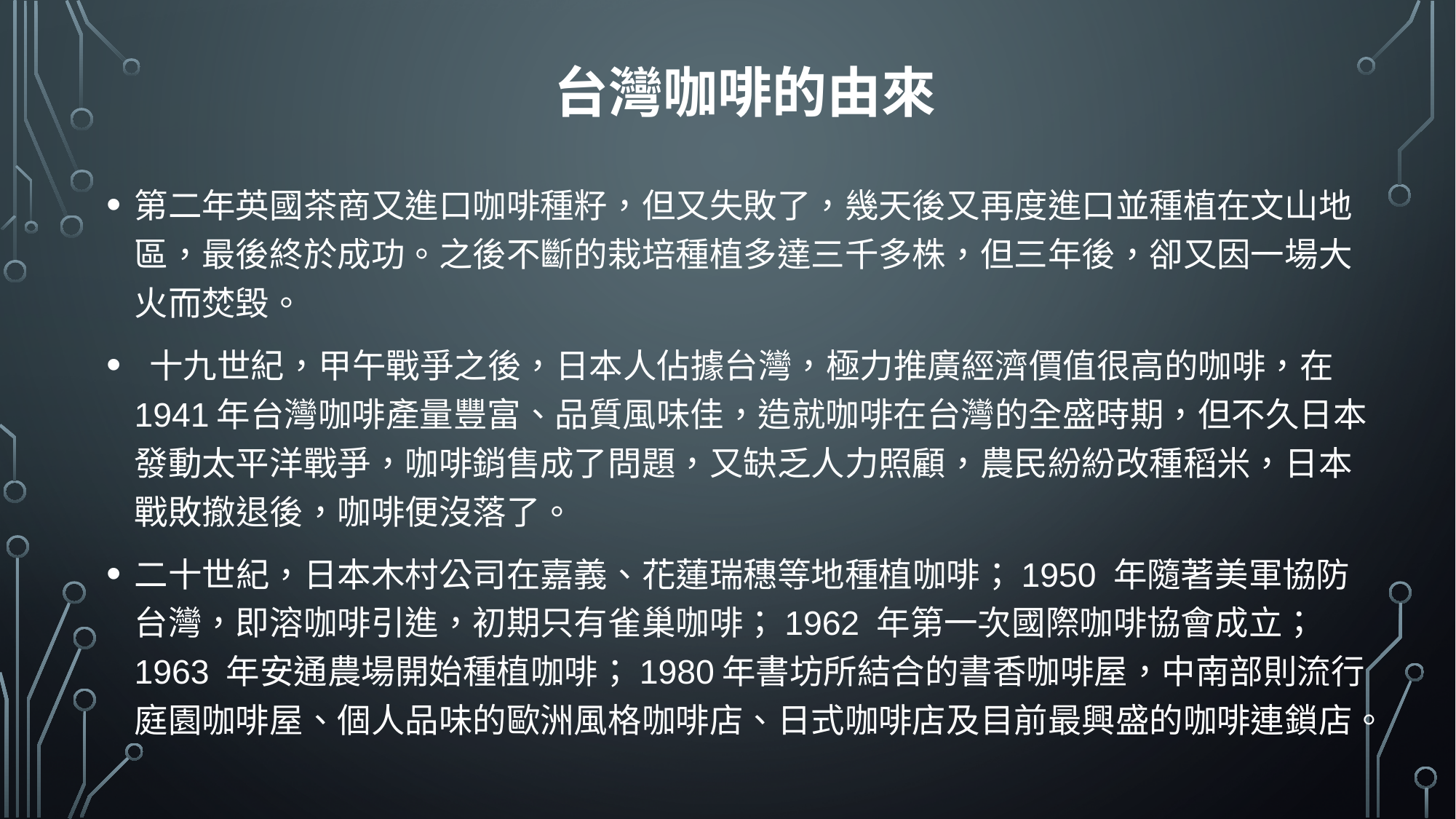

# 台灣咖啡的由來
第二年英國茶商又進口咖啡種籽，但又失敗了，幾天後又再度進口並種植在文山地區，最後終於成功。之後不斷的栽培種植多達三千多株，但三年後，卻又因一場大火而焚毀。
 十九世紀，甲午戰爭之後，日本人佔據台灣，極力推廣經濟價值很高的咖啡，在1941年台灣咖啡產量豐富、品質風味佳，造就咖啡在台灣的全盛時期，但不久日本發動太平洋戰爭，咖啡銷售成了問題，又缺乏人力照顧，農民紛紛改種稻米，日本戰敗撤退後，咖啡便沒落了。
二十世紀，日本木村公司在嘉義、花蓮瑞穗等地種植咖啡；1950 年隨著美軍協防台灣，即溶咖啡引進，初期只有雀巢咖啡；1962 年第一次國際咖啡協會成立；1963 年安通農場開始種植咖啡；1980年書坊所結合的書香咖啡屋，中南部則流行庭園咖啡屋、個人品味的歐洲風格咖啡店、日式咖啡店及目前最興盛的咖啡連鎖店。